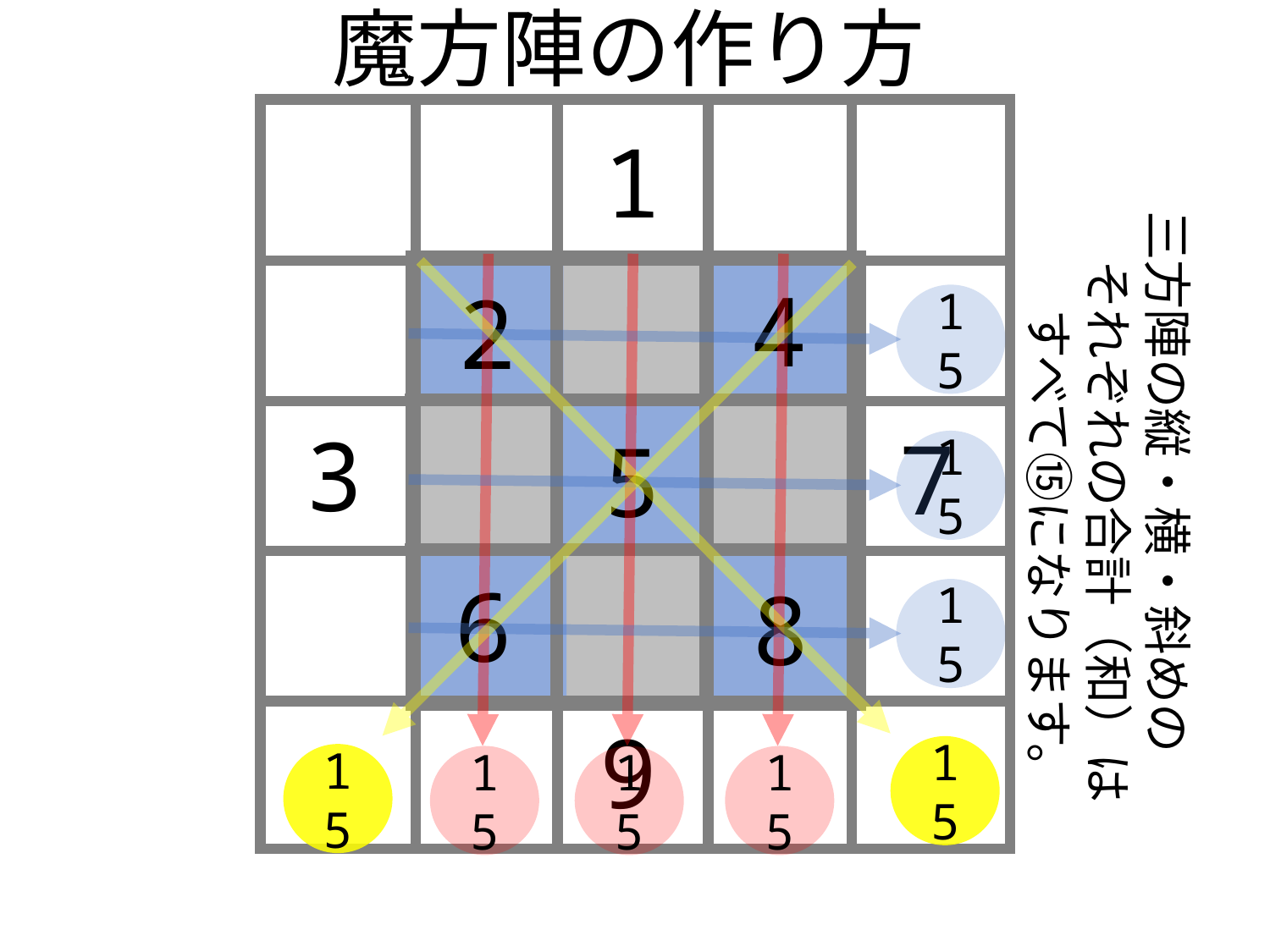

# 魔方陣の作り方

1
三方陣の縦・横・斜めの
　それぞれの合計（和）は
　　すべて⑮になります。

4

2

15
3

7
5
15
6

8
15
9
15
15
15
15
15